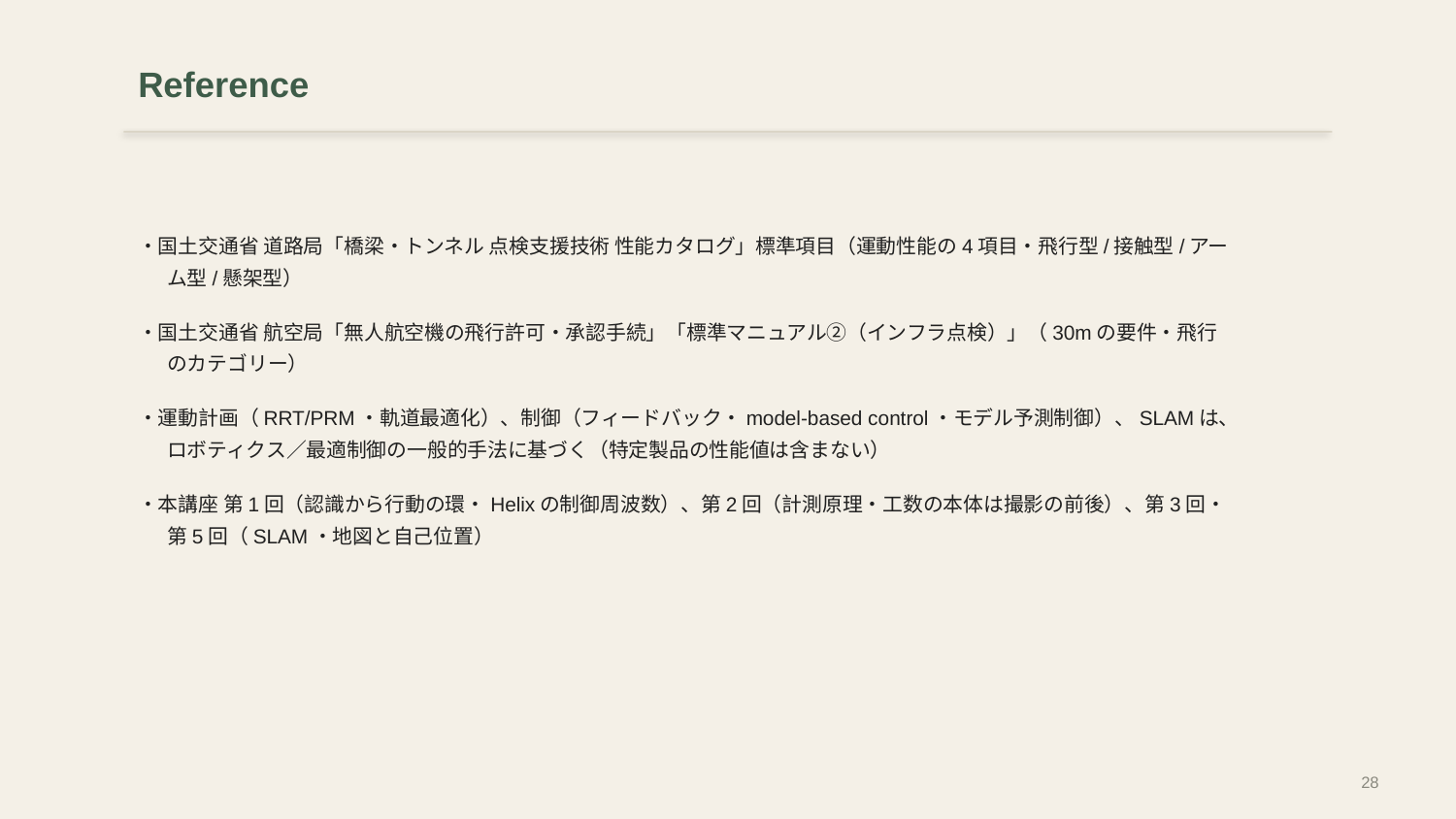

Reference

・国土交通省 道路局「橋梁・トンネル 点検支援技術 性能カタログ」標準項目（運動性能の4項目・飛行型/接触型/アーム型/懸架型）
・国土交通省 航空局「無人航空機の飛行許可・承認手続」「標準マニュアル②（インフラ点検）」（30mの要件・飛行のカテゴリー）
・運動計画（RRT/PRM・軌道最適化）、制御（フィードバック・model-based control・モデル予測制御）、SLAMは、ロボティクス／最適制御の一般的手法に基づく（特定製品の性能値は含まない）
・本講座 第1回（認識から行動の環・Helixの制御周波数）、第2回（計測原理・工数の本体は撮影の前後）、第3回・第5回（SLAM・地図と自己位置）
28